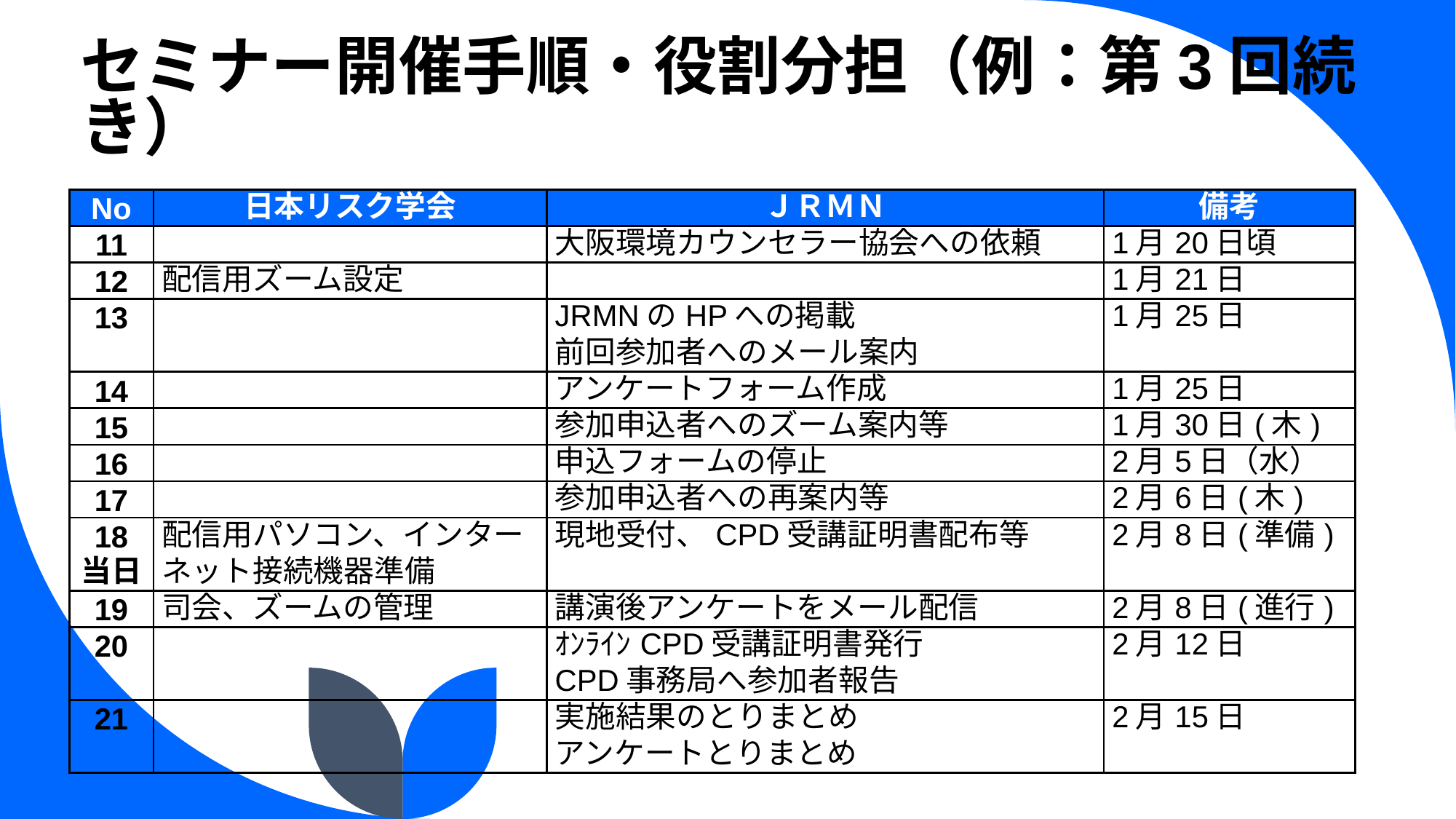

# セミナー開催手順・役割分担（例：第3回続き）
| No | 日本リスク学会 | ＪＲＭＮ | 備考 |
| --- | --- | --- | --- |
| 11 |  | 大阪環境カウンセラー協会への依頼 | 1月20日頃 |
| 12 | 配信用ズーム設定 |  | 1月21日 |
| 13 |  | JRMNのHPへの掲載 前回参加者へのメール案内 | 1月25日 |
| 14 |  | アンケートフォーム作成 | 1月25日 |
| 15 |  | 参加申込者へのズーム案内等 | 1月30日(木) |
| 16 |  | 申込フォームの停止 | 2月5日（水） |
| 17 |  | 参加申込者への再案内等 | 2月6日(木) |
| 18 当日 | 配信用パソコン、インターネット接続機器準備 | 現地受付、CPD受講証明書配布等 | 2月8日(準備) |
| 19 | 司会、ズームの管理 | 講演後アンケートをメール配信 | 2月8日(進行) |
| 20 |  | ｵﾝﾗｲﾝCPD受講証明書発行 CPD事務局へ参加者報告 | 2月12日 |
| 21 |  | 実施結果のとりまとめ アンケートとりまとめ | 2月15日 |